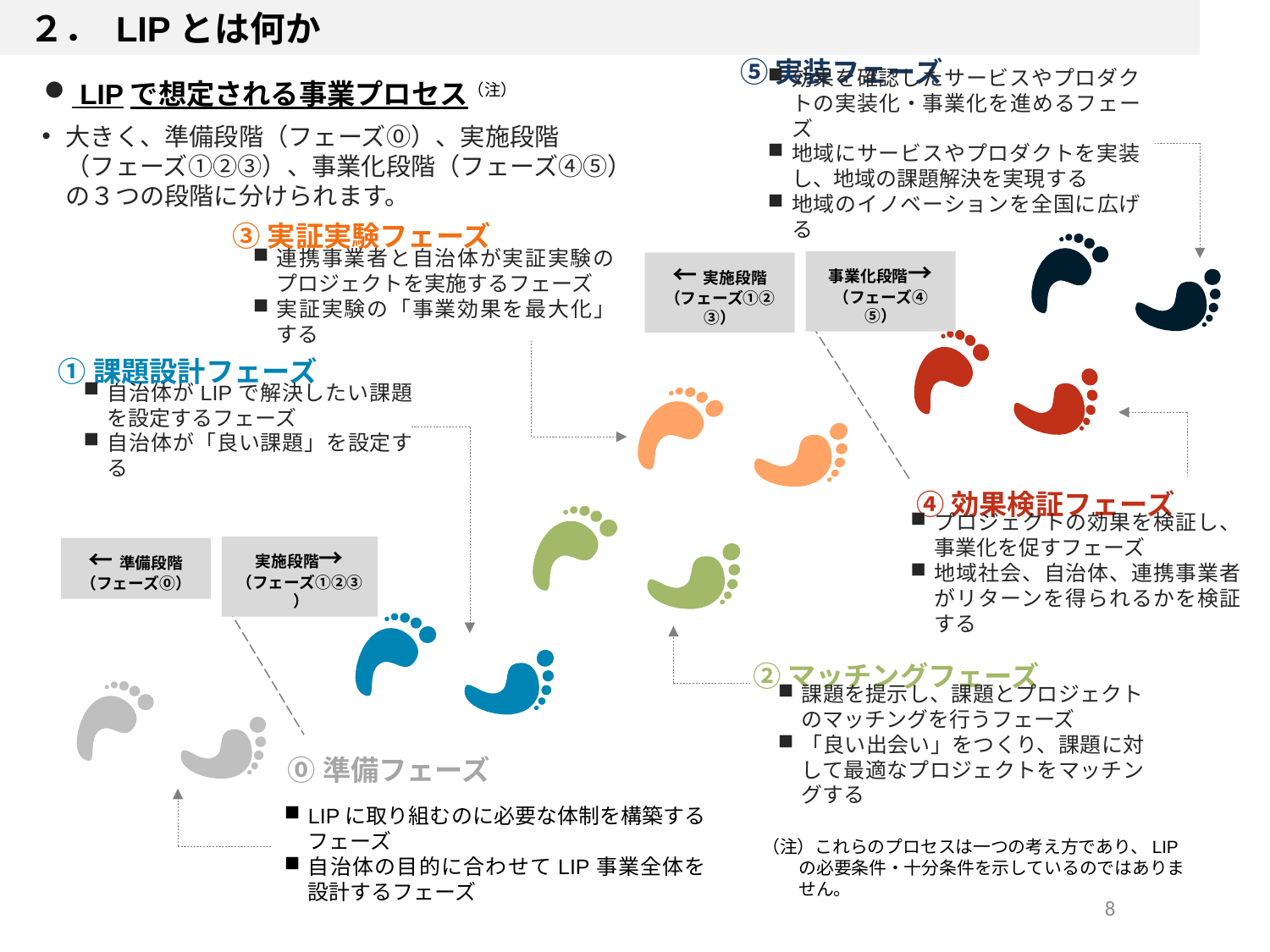

２． LIPとは何か
⑤実装フェーズ
効果を確認したサービスやプロダクトの実装化・事業化を進めるフェーズ
地域にサービスやプロダクトを実装し、地域の課題解決を実現する
地域のイノベーションを全国に広げる
 LIPで想定される事業プロセス（注）
大きく、準備段階（フェーズ⓪）、実施段階（フェーズ①②③）、事業化段階（フェーズ④⑤）の３つの段階に分けられます。
③実証実験フェーズ
連携事業者と自治体が実証実験のプロジェクトを実施するフェーズ
実証実験の「事業効果を最大化」する

事業化段階→
（フェーズ④⑤）
←実施段階
（フェーズ①②③）

①課題設計フェーズ
自治体がLIPで解決したい課題を設定するフェーズ
自治体が「良い課題」を設定する

④効果検証フェーズ
プロジェクトの効果を検証し、事業化を促すフェーズ
地域社会、自治体、連携事業者がリターンを得られるかを検証する

実施段階→
（フェーズ①②③ ）
←準備段階
（フェーズ⓪）

②マッチングフェーズ
課題を提示し、課題とプロジェクトのマッチングを行うフェーズ
「良い出会い」をつくり、課題に対して最適なプロジェクトをマッチングする

⓪準備フェーズ
LIPに取り組むのに必要な体制を構築するフェーズ
自治体の目的に合わせてLIP事業全体を設計するフェーズ
（注）これらのプロセスは一つの考え方であり、LIPの必要条件・十分条件を示しているのではありません。
8